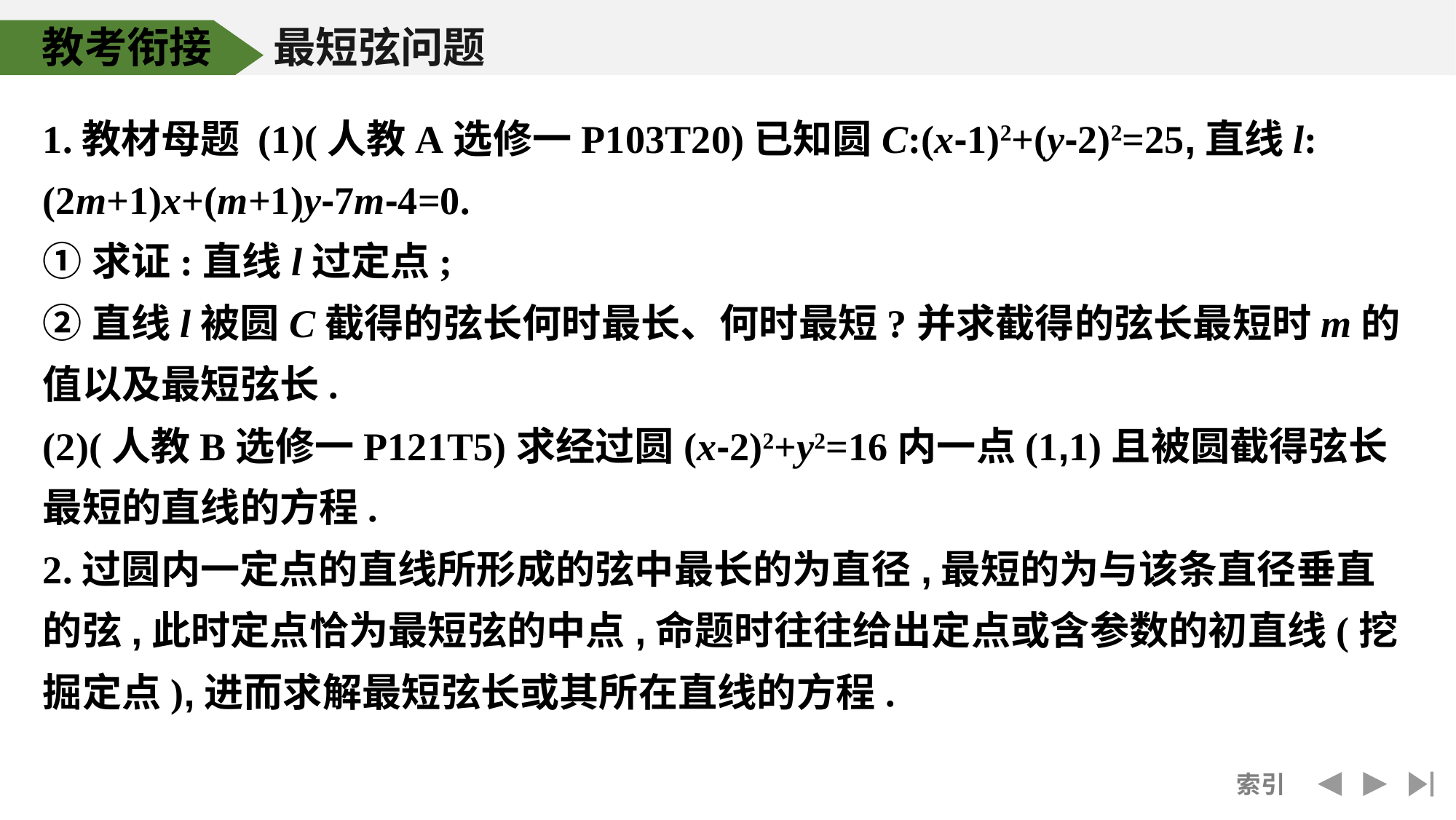

教考衔接　  最短弦问题
1.教材母题 (1)(人教A选修一P103T20)已知圆C:(x-1)2+(y-2)2=25,直线l:(2m+1)x+(m+1)y-7m-4=0.
①求证:直线l过定点;
②直线l被圆C截得的弦长何时最长、何时最短?并求截得的弦长最短时m的值以及最短弦长.
(2)(人教B选修一P121T5)求经过圆(x-2)2+y2=16内一点(1,1)且被圆截得弦长最短的直线的方程.
2.过圆内一定点的直线所形成的弦中最长的为直径,最短的为与该条直径垂直的弦,此时定点恰为最短弦的中点,命题时往往给出定点或含参数的初直线(挖掘定点),进而求解最短弦长或其所在直线的方程.